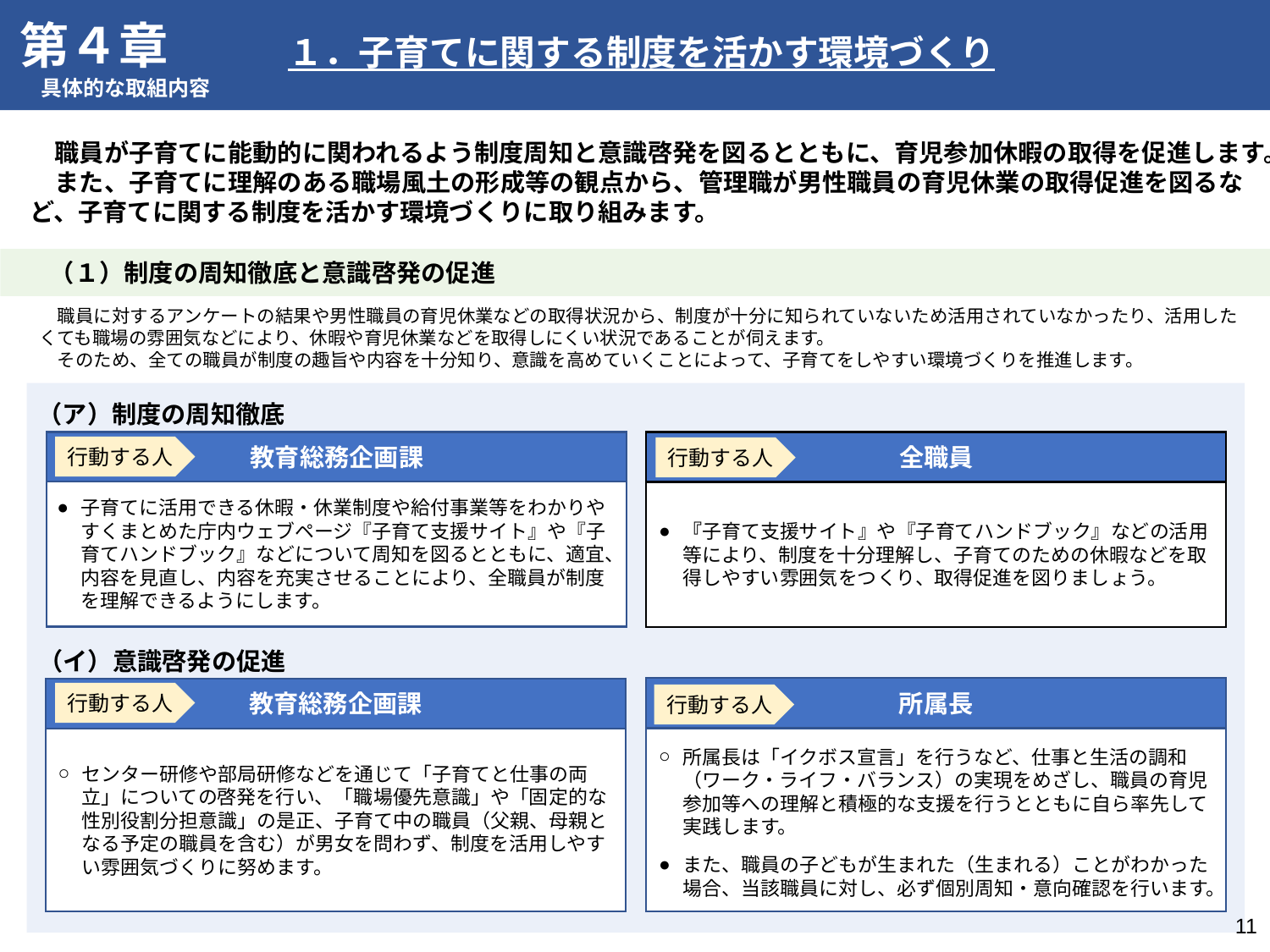

第４章
具体的な取組内容
　１．子育てに関する制度を活かす環境づくり

　職員が子育てに能動的に関われるよう制度周知と意識啓発を図るとともに、育児参加休暇の取得を促進します。
　また、子育てに理解のある職場風土の形成等の観点から、管理職が男性職員の育児休業の取得促進を図るなど、子育てに関する制度を活かす環境づくりに取り組みます。
　　（１）制度の周知徹底と意識啓発の促進

　職員に対するアンケートの結果や男性職員の育児休業などの取得状況から、制度が十分に知られていないため活用されていなかったり、活用したくても職場の雰囲気などにより、休暇や育児休業などを取得しにくい状況であることが伺えます。
　そのため、全ての職員が制度の趣旨や内容を十分知り、意識を高めていくことによって、子育てをしやすい環境づくりを推進します。

（ア）制度の周知徹底
教育総務企画課
子育てに活用できる休暇・休業制度や給付事業等をわかりやすくまとめた庁内ウェブページ『子育て支援サイト』や『子育てハンドブック』などについて周知を図るとともに、適宜、内容を見直し、内容を充実させることにより、全職員が制度を理解できるようにします。
全職員
『子育て支援サイト』や『子育てハンドブック』などの活用等により、制度を十分理解し、子育てのための休暇などを取得しやすい雰囲気をつくり、取得促進を図りましょう。
行動する人
行動する人
（イ）意識啓発の促進
所属長

所属長は「イクボス宣言」を行うなど、仕事と生活の調和（ワーク・ライフ・バランス）の実現をめざし、職員の育児参加等への理解と積極的な支援を行うとともに自ら率先して実践します。

また、職員の子どもが生まれた（生まれる）ことがわかった場合、当該職員に対し、必ず個別周知・意向確認を行います。
教育総務企画課
センター研修や部局研修などを通じて「子育てと仕事の両立」についての啓発を行い、「職場優先意識」や「固定的な性別役割分担意識」の是正、子育て中の職員（父親、母親となる予定の職員を含む）が男女を問わず、制度を活用しやすい雰囲気づくりに努めます。
行動する人
行動する人
11